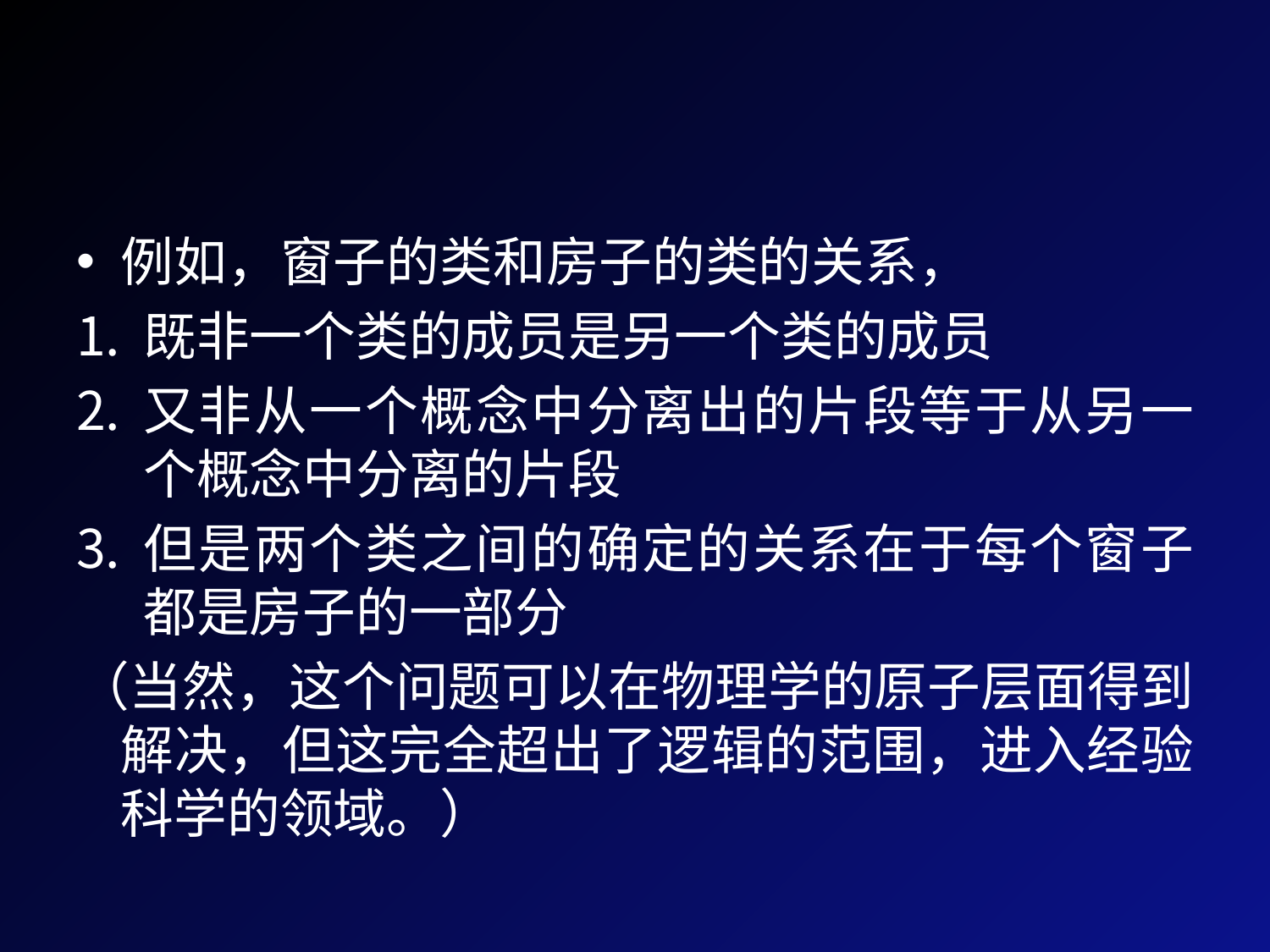

#
例如，窗子的类和房子的类的关系，
既非一个类的成员是另一个类的成员
又非从一个概念中分离出的片段等于从另一个概念中分离的片段
但是两个类之间的确定的关系在于每个窗子都是房子的一部分
（当然，这个问题可以在物理学的原子层面得到解决，但这完全超出了逻辑的范围，进入经验科学的领域。）